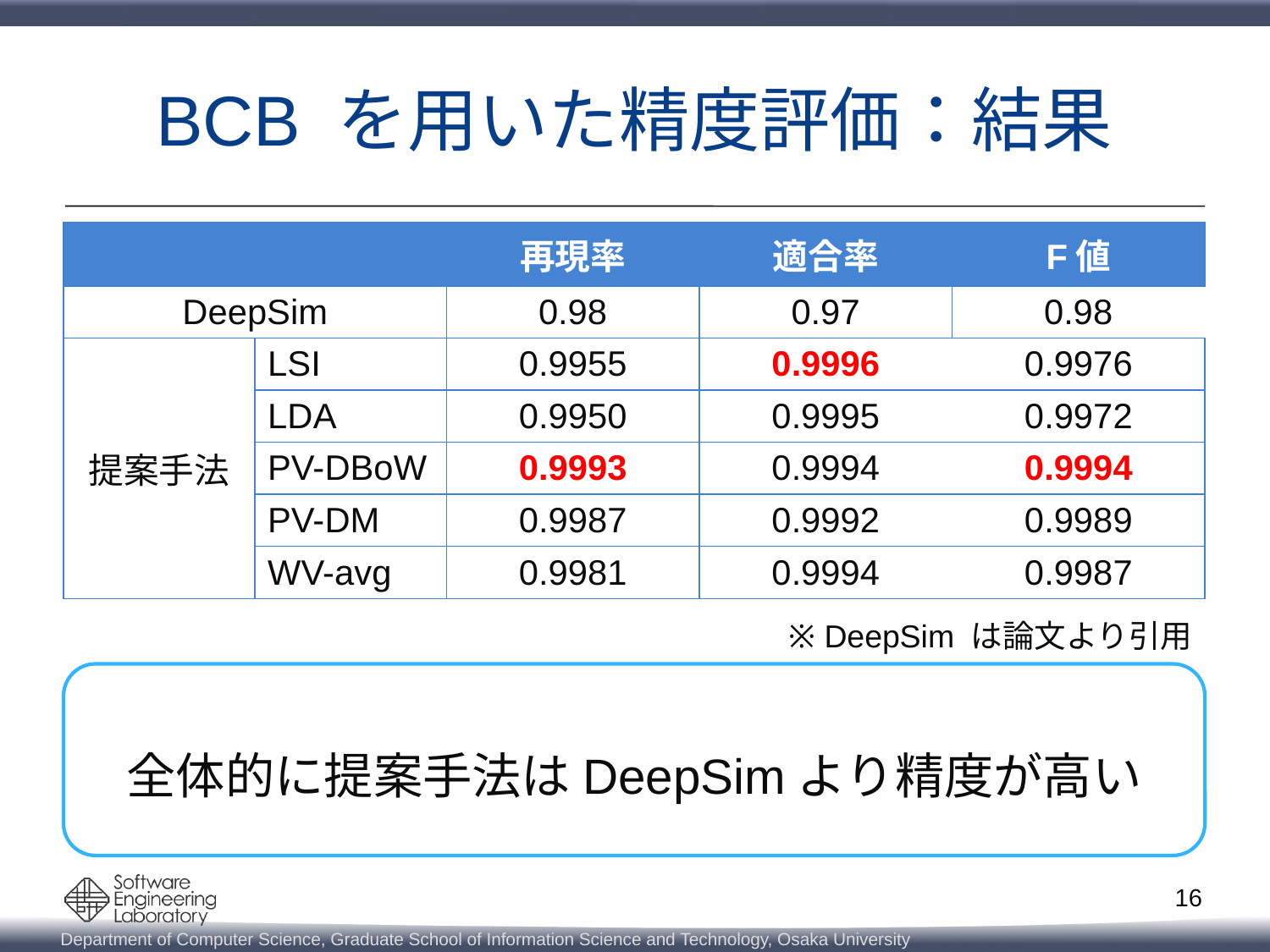

# BCB を用いた精度評価：結果
|  |  | 再現率 | 適合率 | F値 |
| --- | --- | --- | --- | --- |
| DeepSim |  | 0.98 | 0.97 | 0.98 |
| 提案手法 | LSI | 0.9955 | 0.9996 | 0.9976 |
|  | LDA | 0.9950 | 0.9995 | 0.9972 |
|  | PV-DBoW | 0.9993 | 0.9994 | 0.9994 |
|  | PV-DM | 0.9987 | 0.9992 | 0.9989 |
|  | WV-avg | 0.9981 | 0.9994 | 0.9987 |
※ DeepSim は論文より引用
全体的に提案手法はDeepSimより精度が高い
16